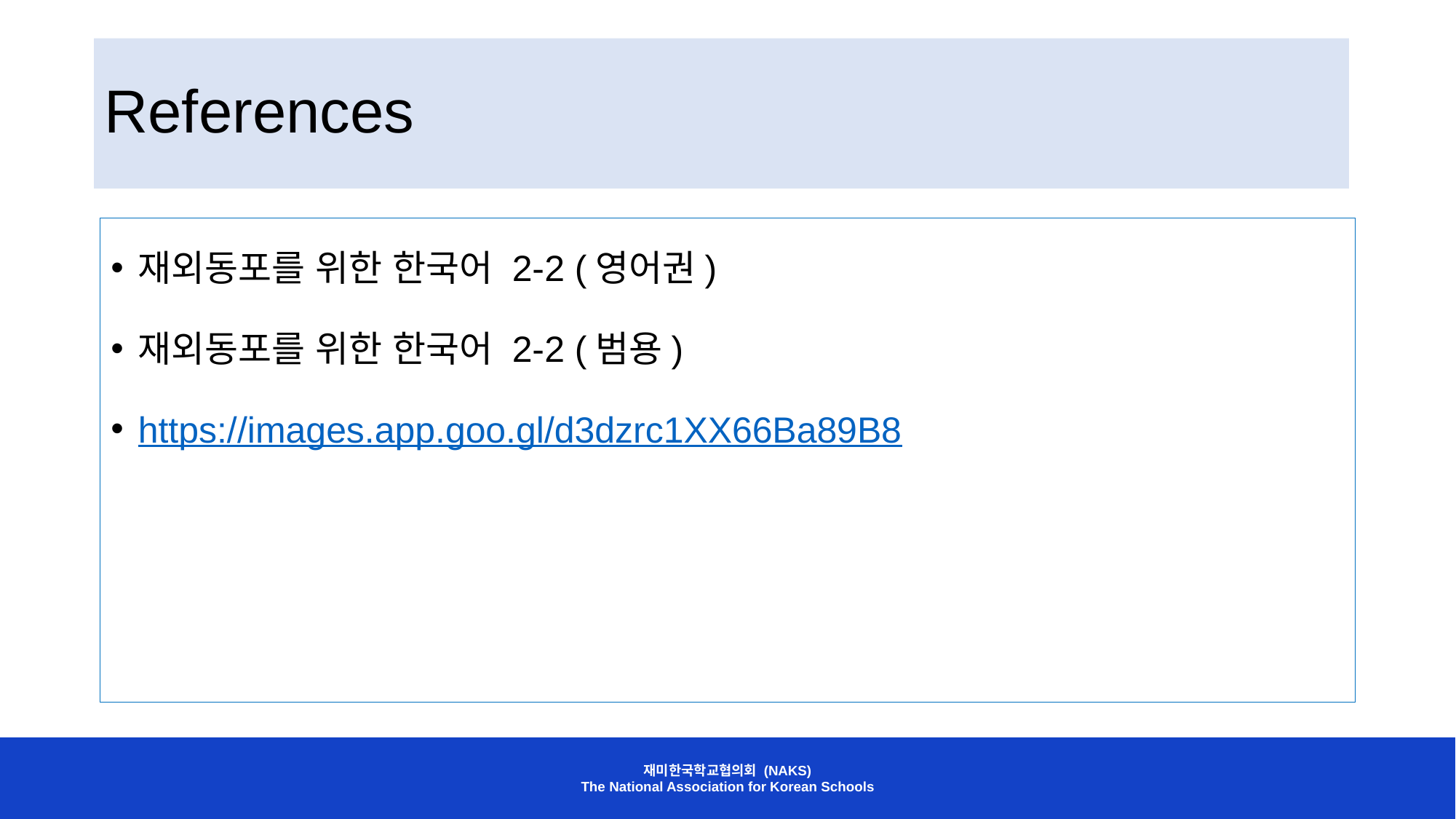

# References
재외동포를 위한 한국어 2-2 (영어권)
재외동포를 위한 한국어 2-2 (범용)
https://images.app.goo.gl/d3dzrc1XX66Ba89B8